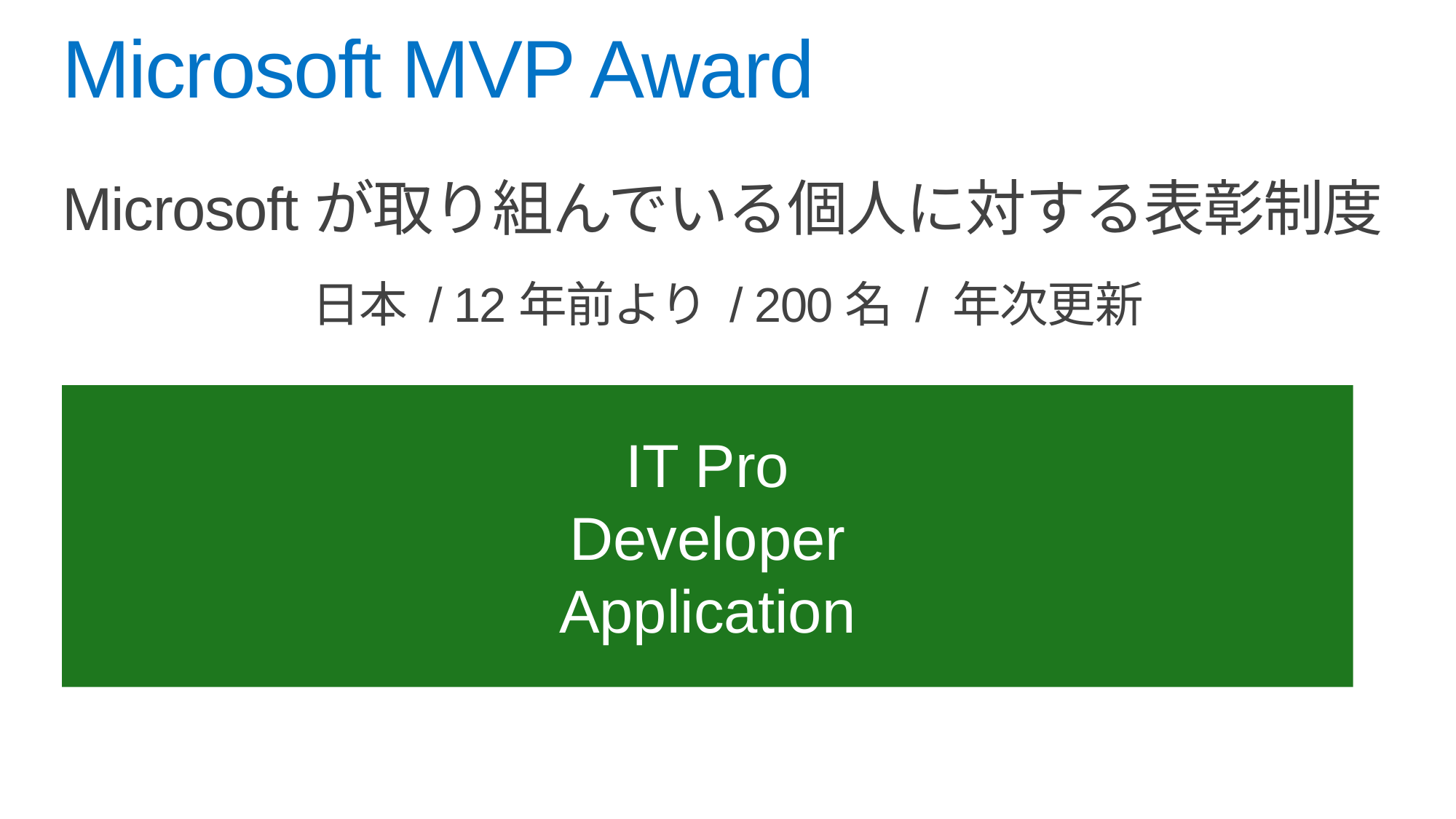

# Microsoft MVP Award
Microsoftが取り組んでいる個人に対する表彰制度
日本 / 12年前より / 200名 / 年次更新

IT Pro
Developer
Application